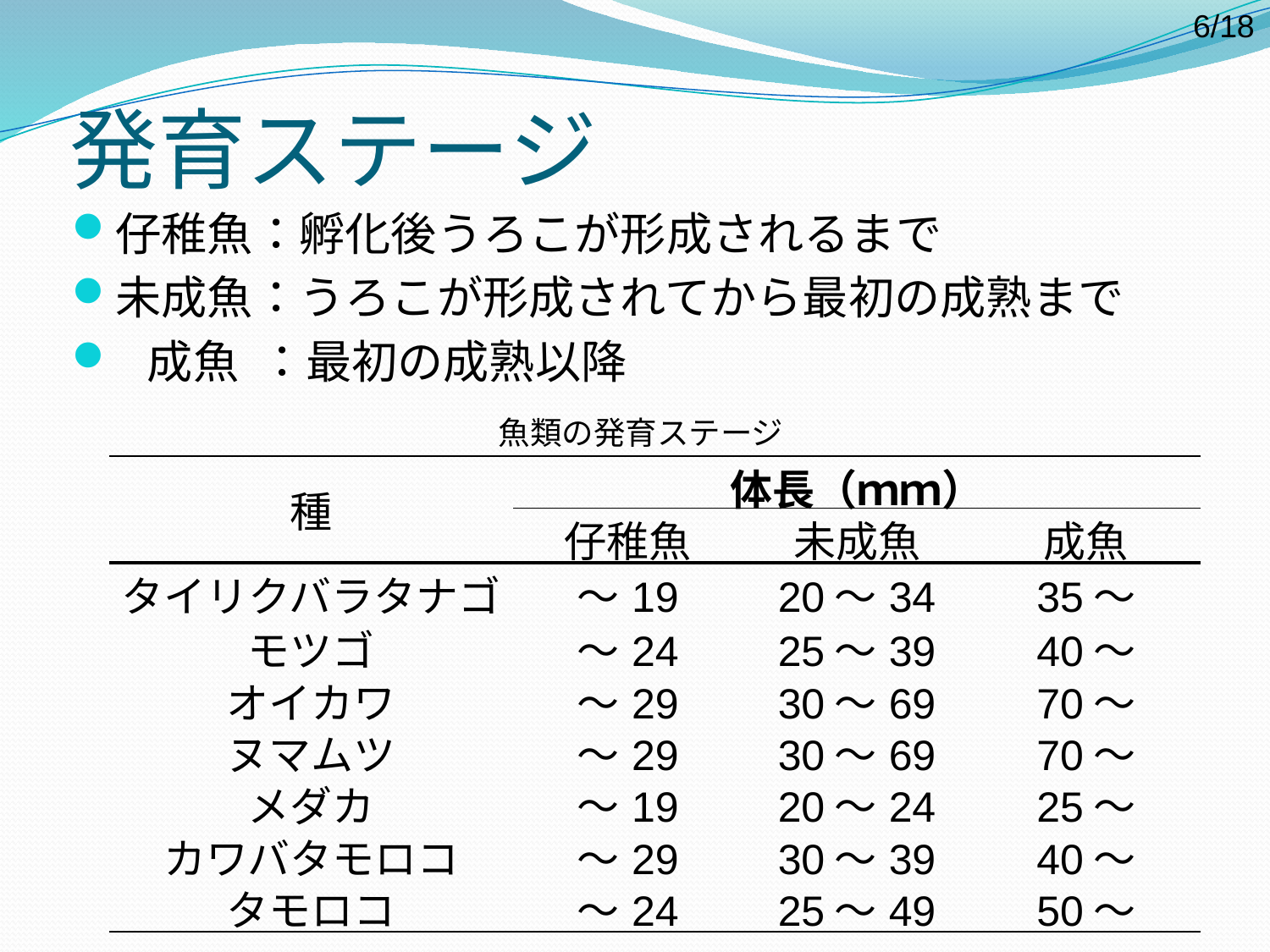

6/18
# 発育ステージ
仔稚魚：孵化後うろこが形成されるまで
未成魚：うろこが形成されてから最初の成熟まで
  成魚  ：最初の成熟以降
　魚類の発育ステージ
| 種 | 体長（ｍｍ） |  |  |
| --- | --- | --- | --- |
|  | 仔稚魚 | 未成魚 | 成魚 |
| タイリクバラタナゴ | ～19 | 20～34 | 35～ |
| モツゴ | ～24 | 25～39 | 40～ |
| オイカワ | ～29 | 30～69 | 70～ |
| ヌマムツ | ～29 | 30～69 | 70～ |
| メダカ | ～19 | 20～24 | 25～ |
| カワバタモロコ | ～29 | 30～39 | 40～ |
| タモロコ | ～24 | 25～49 | 50～ |